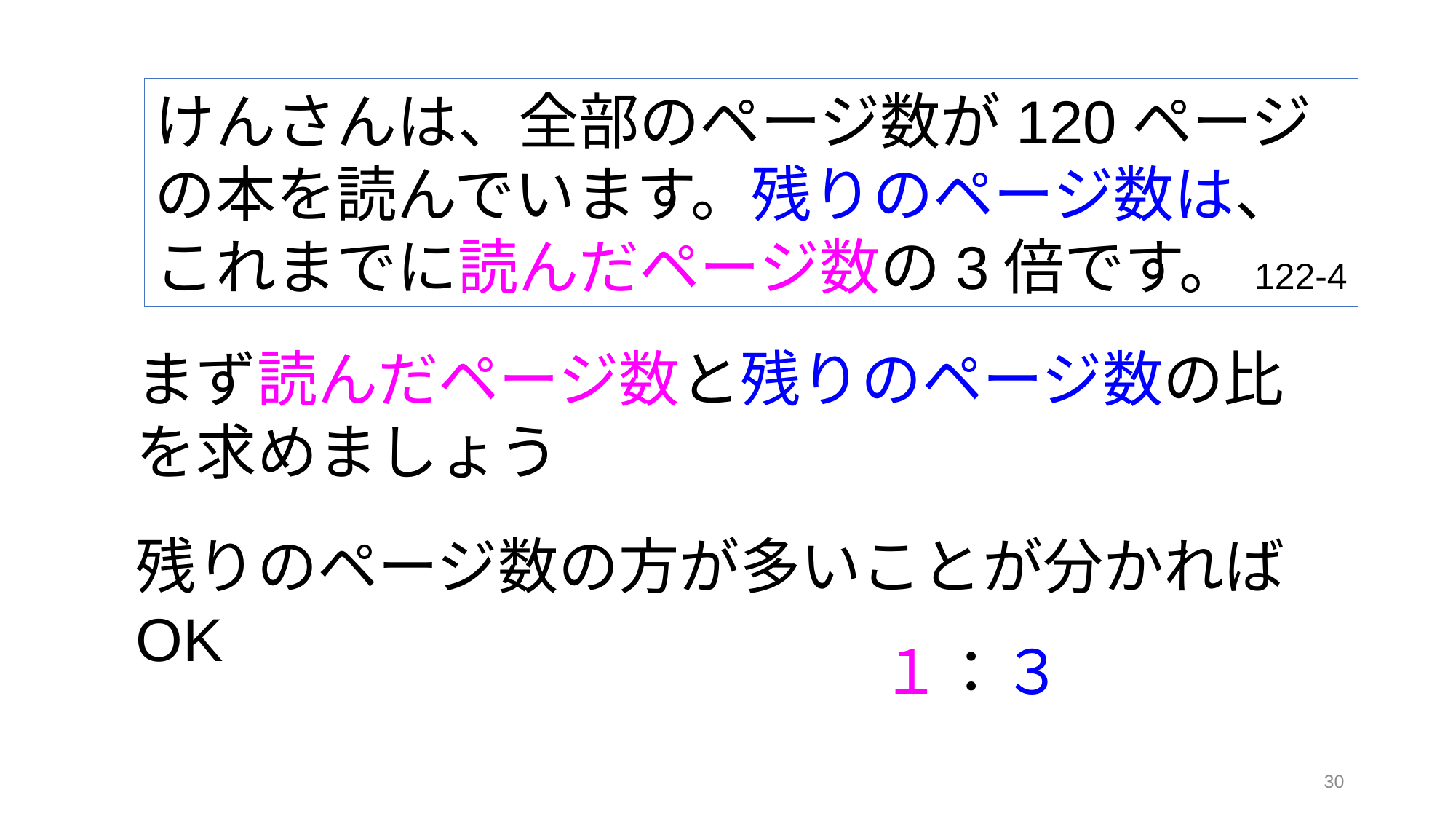

けんさんは、全部のページ数が120ページ
の本を読んでいます。残りのページ数は、
これまでに読んだページ数の3倍です。122-4
まず読んだページ数と残りのページ数の比を求めましょう
残りのページ数の方が多いことが分かればOK
１：３
30